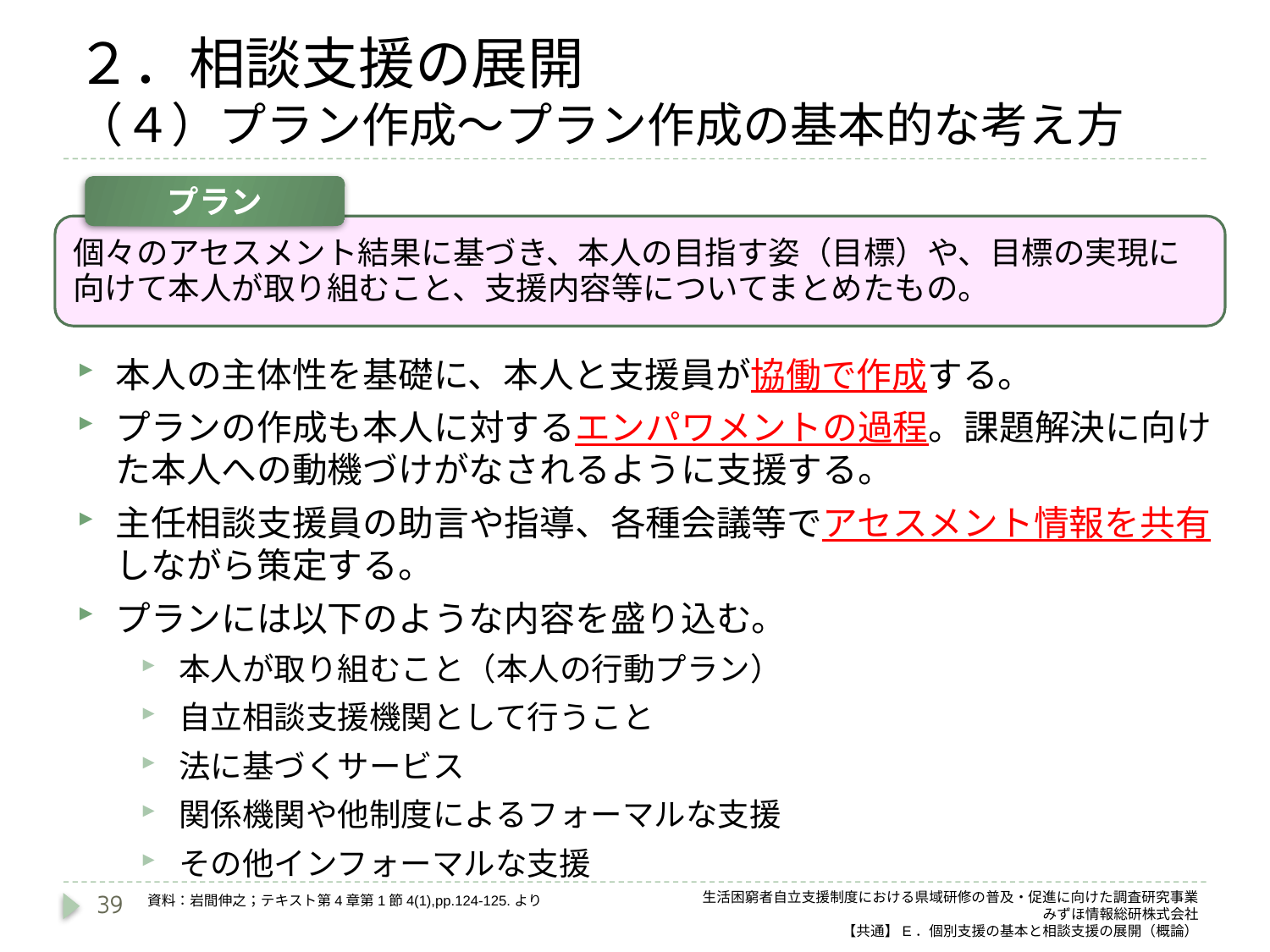

# ２．相談支援の展開 （４）プラン作成～プラン作成の基本的な考え方
プラン
個々のアセスメント結果に基づき、本人の目指す姿（目標）や、目標の実現に向けて本人が取り組むこと、支援内容等についてまとめたもの。
本人の主体性を基礎に、本人と支援員が協働で作成する。
プランの作成も本人に対するエンパワメントの過程。課題解決に向けた本人への動機づけがなされるように支援する。
主任相談支援員の助言や指導、各種会議等でアセスメント情報を共有しながら策定する。
プランには以下のような内容を盛り込む。
本人が取り組むこと（本人の行動プラン）
自立相談支援機関として行うこと
法に基づくサービス
関係機関や他制度によるフォーマルな支援
その他インフォーマルな支援
39
生活困窮者自立支援制度における県域研修の普及・促進に向けた調査研究事業
みずほ情報総研株式会社
【共通】E．個別支援の基本と相談支援の展開（概論）
資料：岩間伸之；テキスト第4章第1節4(1),pp.124-125.より